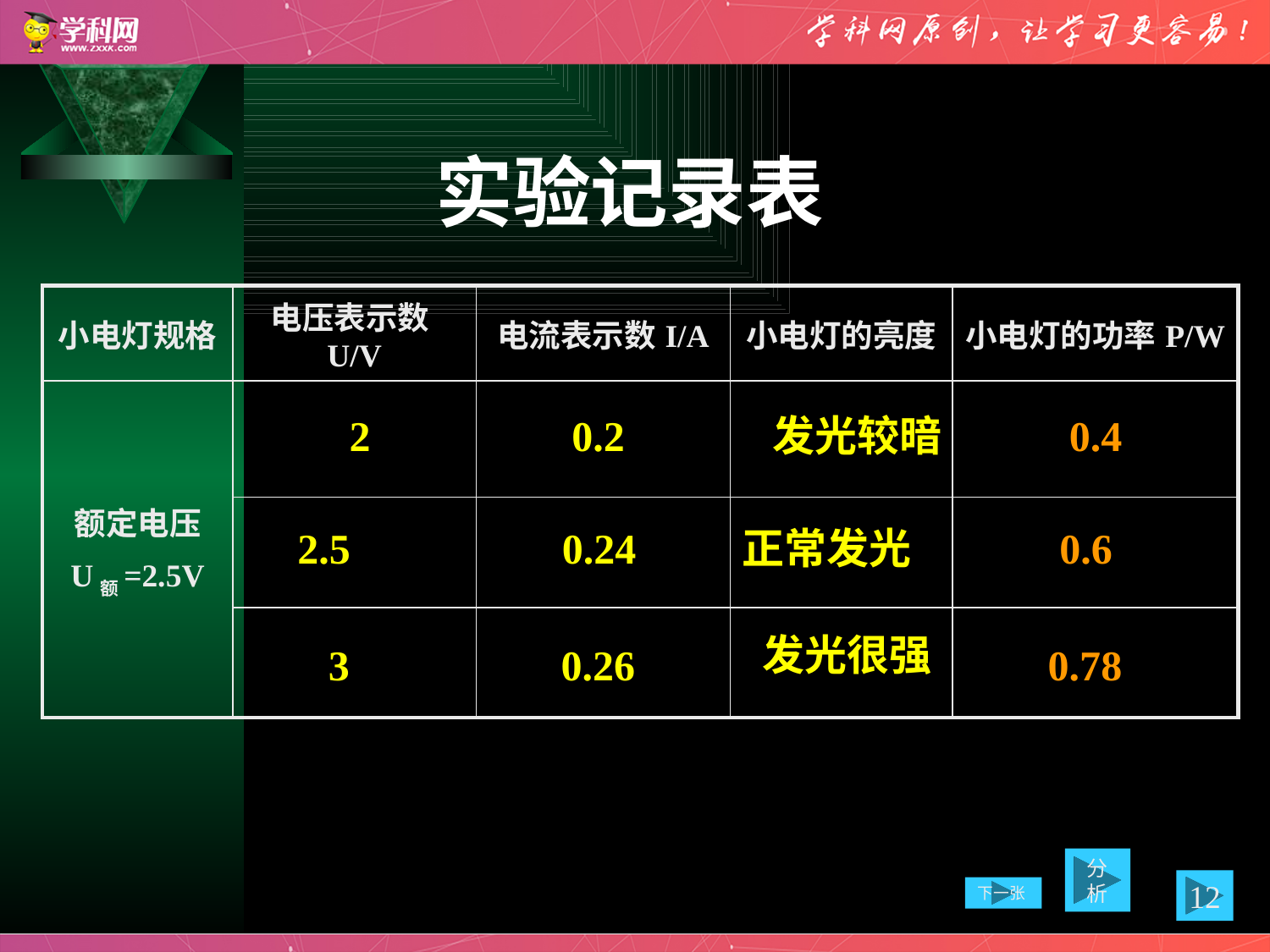

实验记录表
| 小电灯规格 | 电压表示数U/V | 电流表示数I/A | 小电灯的亮度 | 小电灯的功率P/W |
| --- | --- | --- | --- | --- |
| 额定电压 U额=2.5V |  |  |  |  |
|  |  |  |  |  |
|  |  |  |  |  |
2
0.2
发光较暗
0.4
2.5
0.24
正常发光
0.6
发光很强
3
0.26
0.78
分析
12
下一张